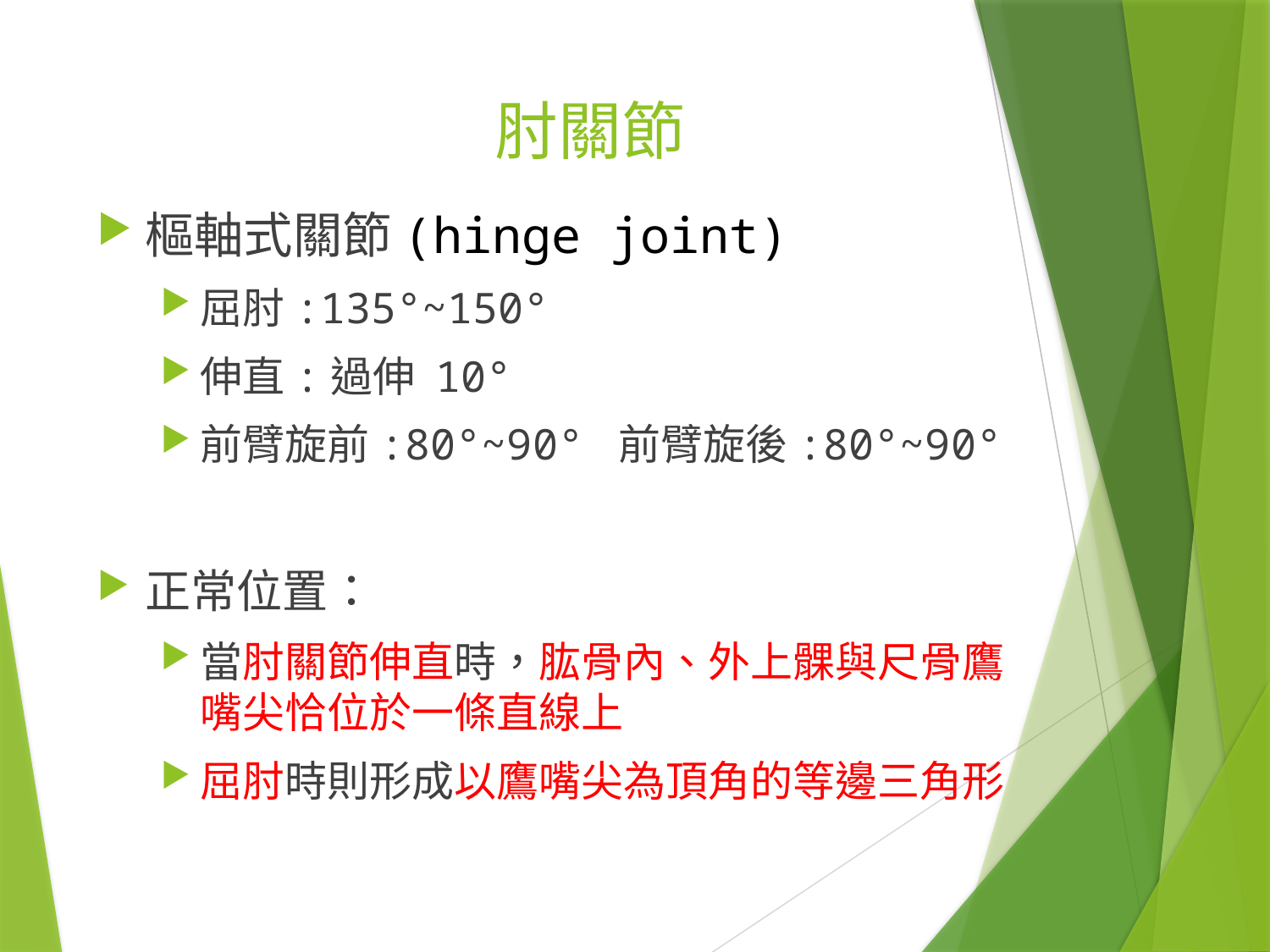

# 肘關節
樞軸式關節(hinge joint)
屈肘:135°~150°
伸直:過伸 10°
前臂旋前:80°~90° 前臂旋後:80°~90°

正常位置：
當肘關節伸直時，肱骨內、外上髁與尺骨鷹嘴尖恰位於一條直線上
屈肘時則形成以鷹嘴尖為頂角的等邊三角形